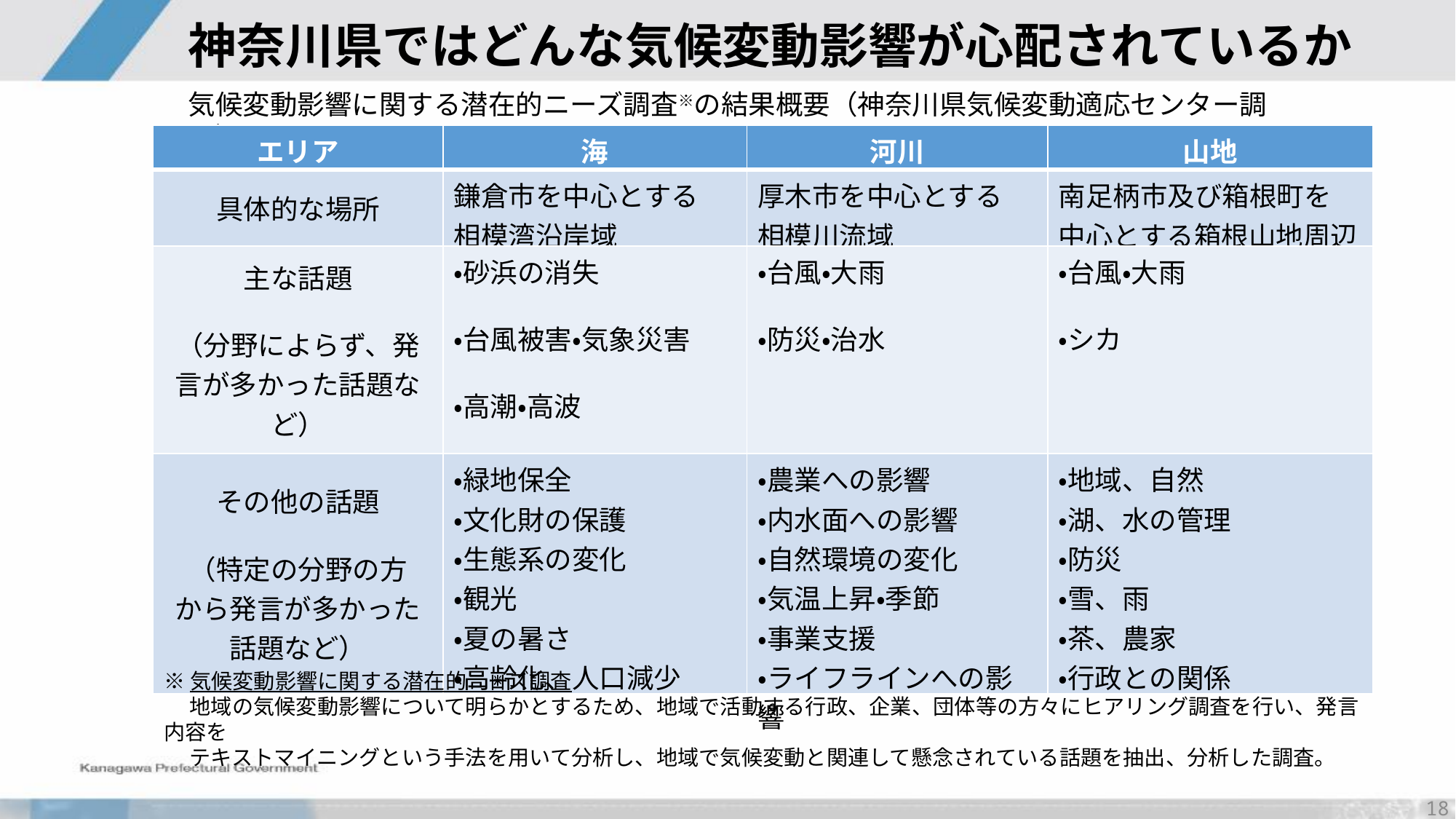

# 神奈川県ではどんな気候変動影響が心配されているか
気候変動影響に関する潜在的ニーズ調査※の結果概要（神奈川県気候変動適応センター調べ）
| エリア | 海 | 河川 | 山地 |
| --- | --- | --- | --- |
| 具体的な場所 | 鎌倉市を中心とする 相模湾沿岸域 | 厚木市を中心とする 相模川流域 | 南足柄市及び箱根町を 中心とする箱根山地周辺 |
| 主な話題 （分野によらず、発言が多かった話題など） | ・砂浜の消失 ・台風被害・気象災害 ・高潮・高波 | ・台風・大雨 ・防災・治水 | ・台風・大雨 ・シカ |
| その他の話題 （特定の分野の方 から発言が多かった話題など） | ・緑地保全 ・文化財の保護 ・生態系の変化 ・観光 ・夏の暑さ ・高齢化、人口減少 | ・農業への影響 ・内水面への影響 ・自然環境の変化 ・気温上昇・季節 ・事業支援 ・ライフラインへの影響 | ・地域、自然 ・湖、水の管理 ・防災 ・雪、雨 ・茶、農家 ・行政との関係 |
※気候変動影響に関する潜在的ニーズ調査
　 地域の気候変動影響について明らかとするため、地域で活動する行政、企業、団体等の方々にヒアリング調査を行い、発言内容を
　 テキストマイニングという手法を用いて分析し、地域で気候変動と関連して懸念されている話題を抽出、分析した調査。
18